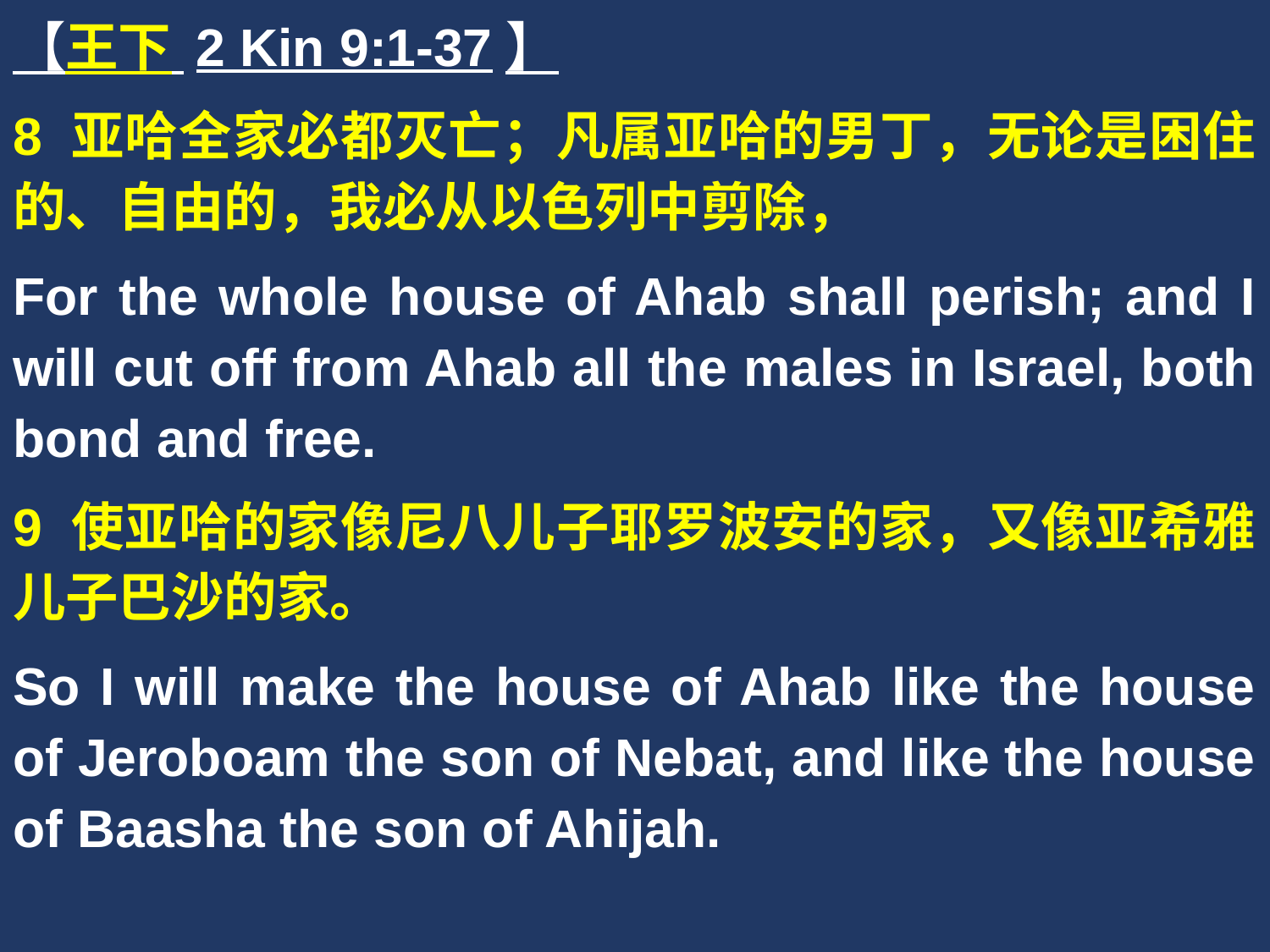

【王下 2 Kin 9:1-37】
8 亚哈全家必都灭亡；凡属亚哈的男丁，无论是困住的、自由的，我必从以色列中剪除，
For the whole house of Ahab shall perish; and I will cut off from Ahab all the males in Israel, both bond and free.
9 使亚哈的家像尼八儿子耶罗波安的家，又像亚希雅儿子巴沙的家。
So I will make the house of Ahab like the house of Jeroboam the son of Nebat, and like the house of Baasha the son of Ahijah.